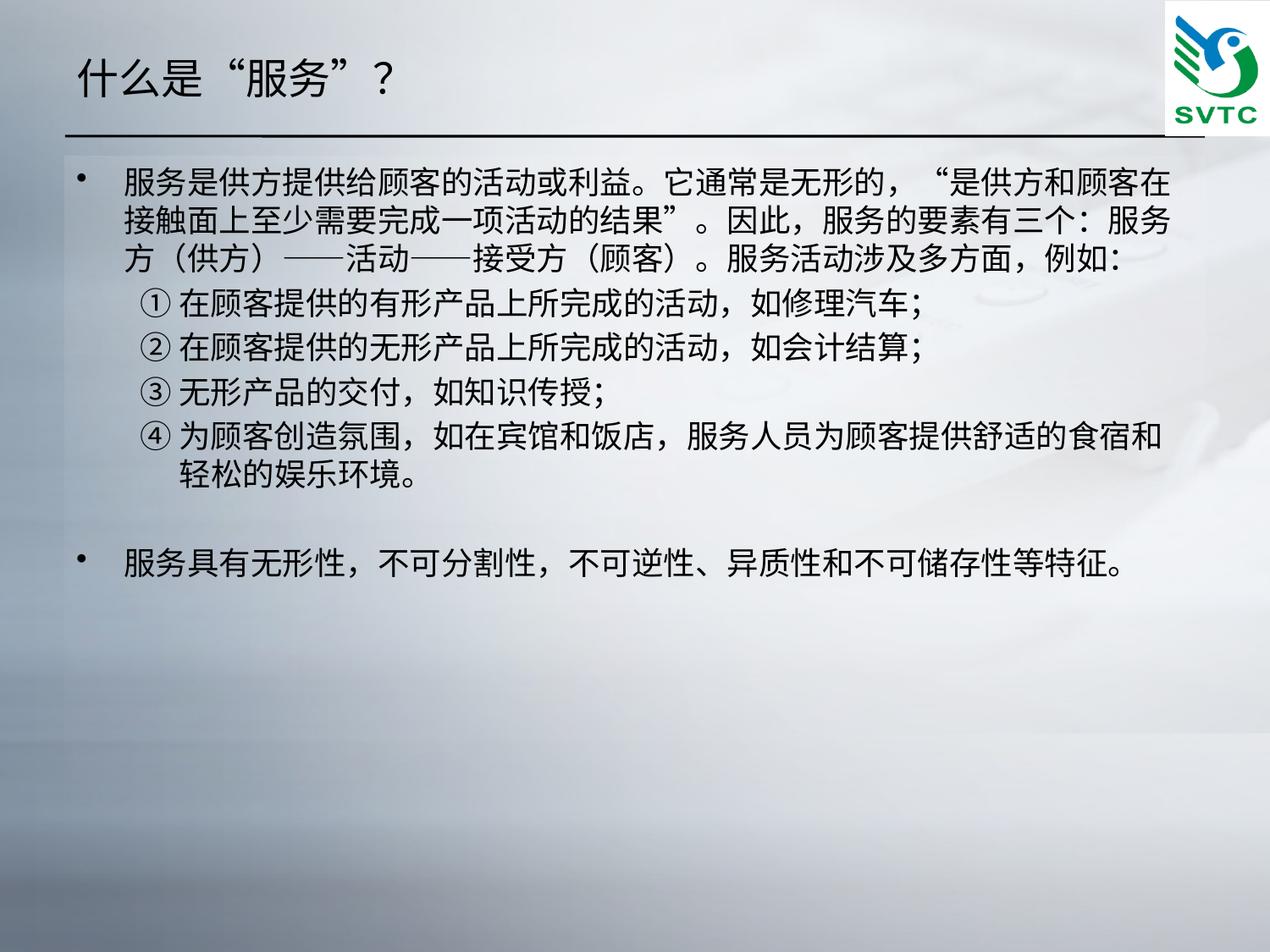

# 什么是“服务”？
服务是供方提供给顾客的活动或利益。它通常是无形的，“是供方和顾客在接触面上至少需要完成一项活动的结果”。因此，服务的要素有三个：服务方（供方）——活动——接受方（顾客）。服务活动涉及多方面，例如：
①在顾客提供的有形产品上所完成的活动，如修理汽车；
②在顾客提供的无形产品上所完成的活动，如会计结算；
③无形产品的交付，如知识传授；
④为顾客创造氛围，如在宾馆和饭店，服务人员为顾客提供舒适的食宿和轻松的娱乐环境。

服务具有无形性，不可分割性，不可逆性、异质性和不可储存性等特征。